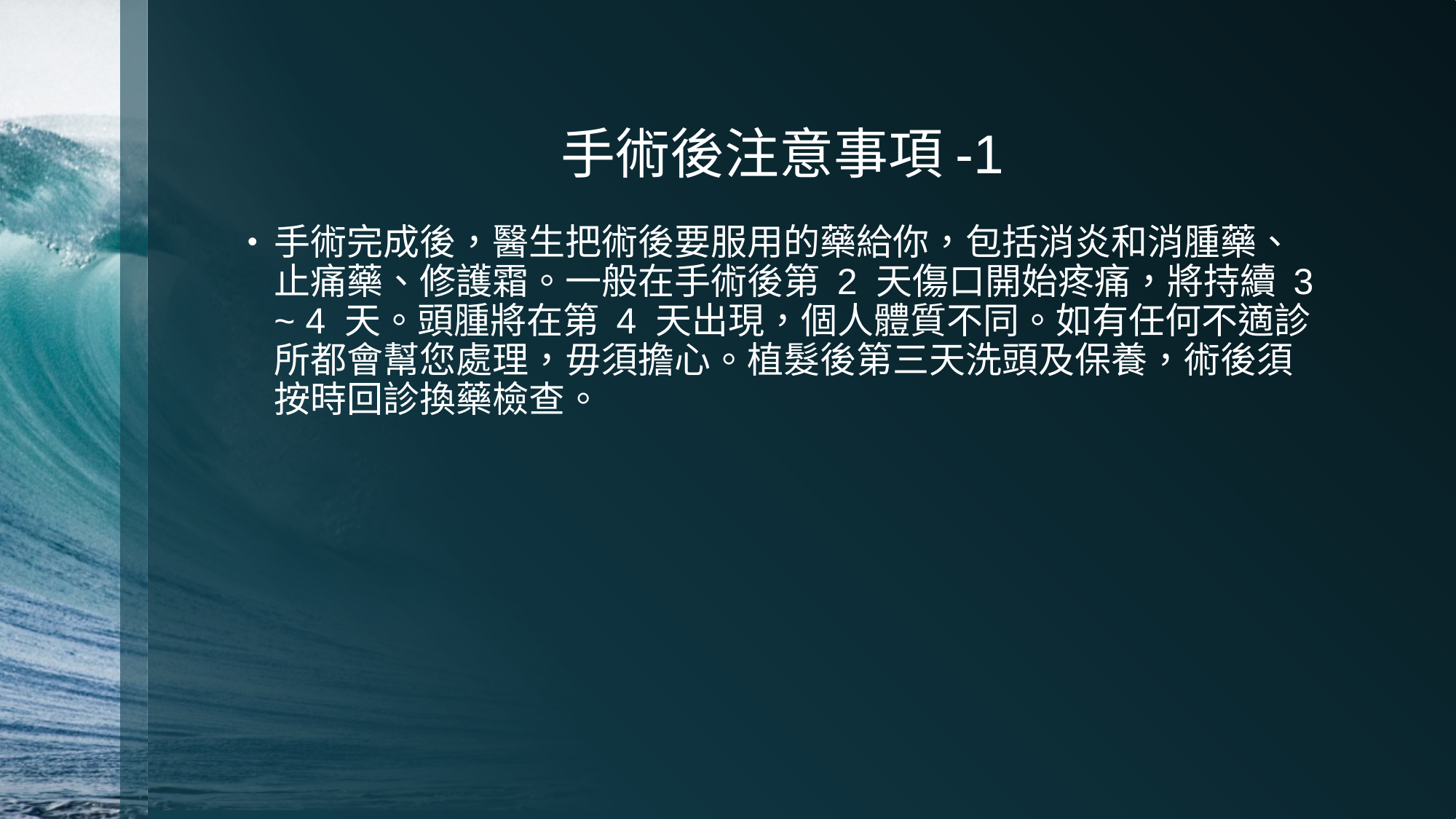

# 手術後注意事項-1
手術完成後，醫生把術後要服用的藥給你，包括消炎和消腫藥、止痛藥、修護霜。一般在手術後第 2 天傷口開始疼痛，將持續 3 ~ 4 天。頭腫將在第 4 天出現，個人體質不同。如有任何不適診所都會幫您處理，毋須擔心。植髮後第三天洗頭及保養，術後須按時回診換藥檢查。